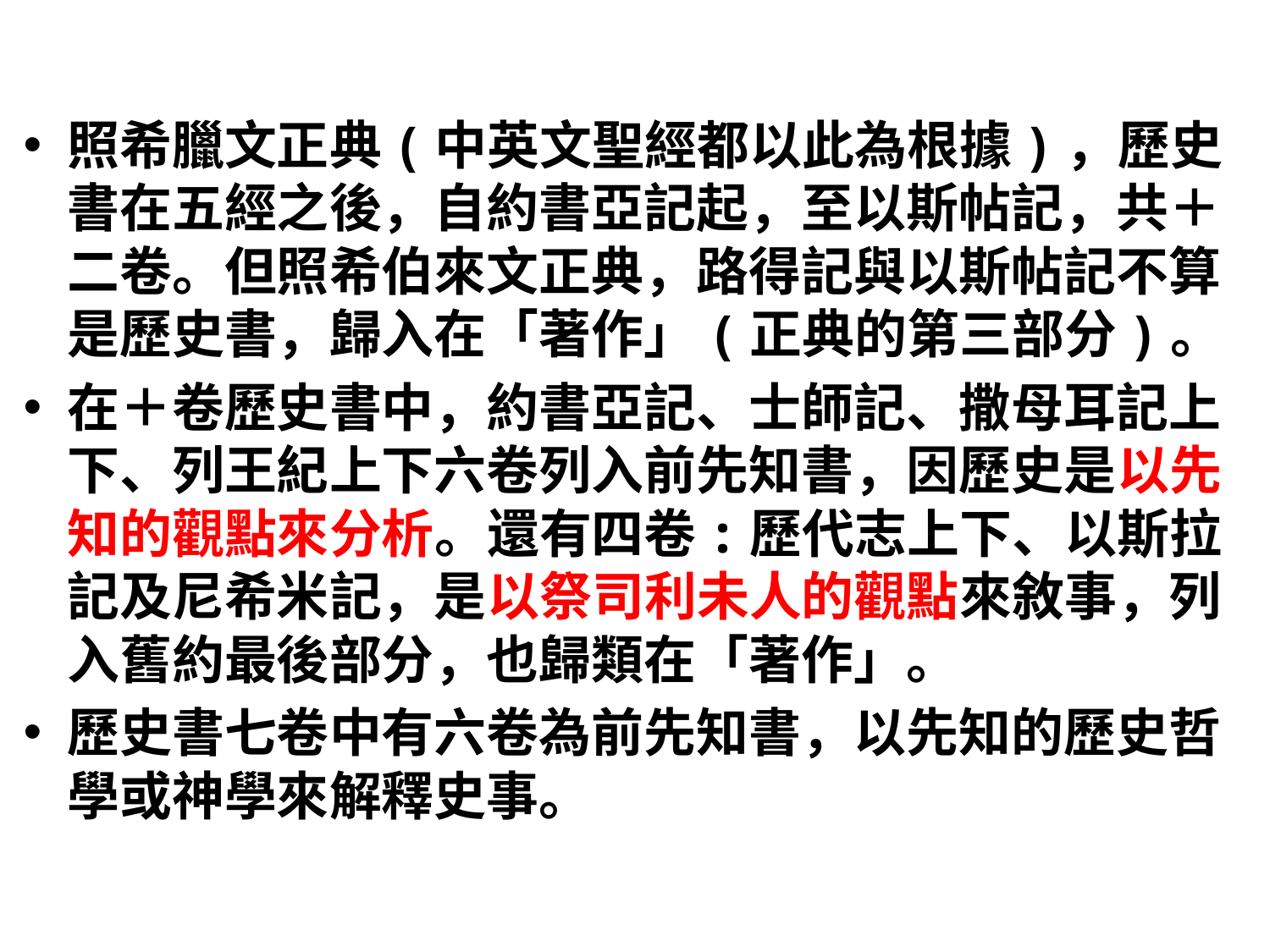

#
照希臘文正典(中英文聖經都以此為根據)，歷史書在五經之後，自約書亞記起，至以斯帖記，共＋二卷。但照希伯來文正典，路得記與以斯帖記不算是歷史書，歸入在「著作」(正典的第三部分)。
在＋卷歷史書中，約書亞記、士師記、撒母耳記上下、列王紀上下六卷列入前先知書，因歷史是以先知的觀點來分析。還有四卷:歷代志上下、以斯拉記及尼希米記，是以祭司利未人的觀點來敘事，列入舊約最後部分，也歸類在「著作」。
歷史書七卷中有六卷為前先知書，以先知的歷史哲學或神學來解釋史事。